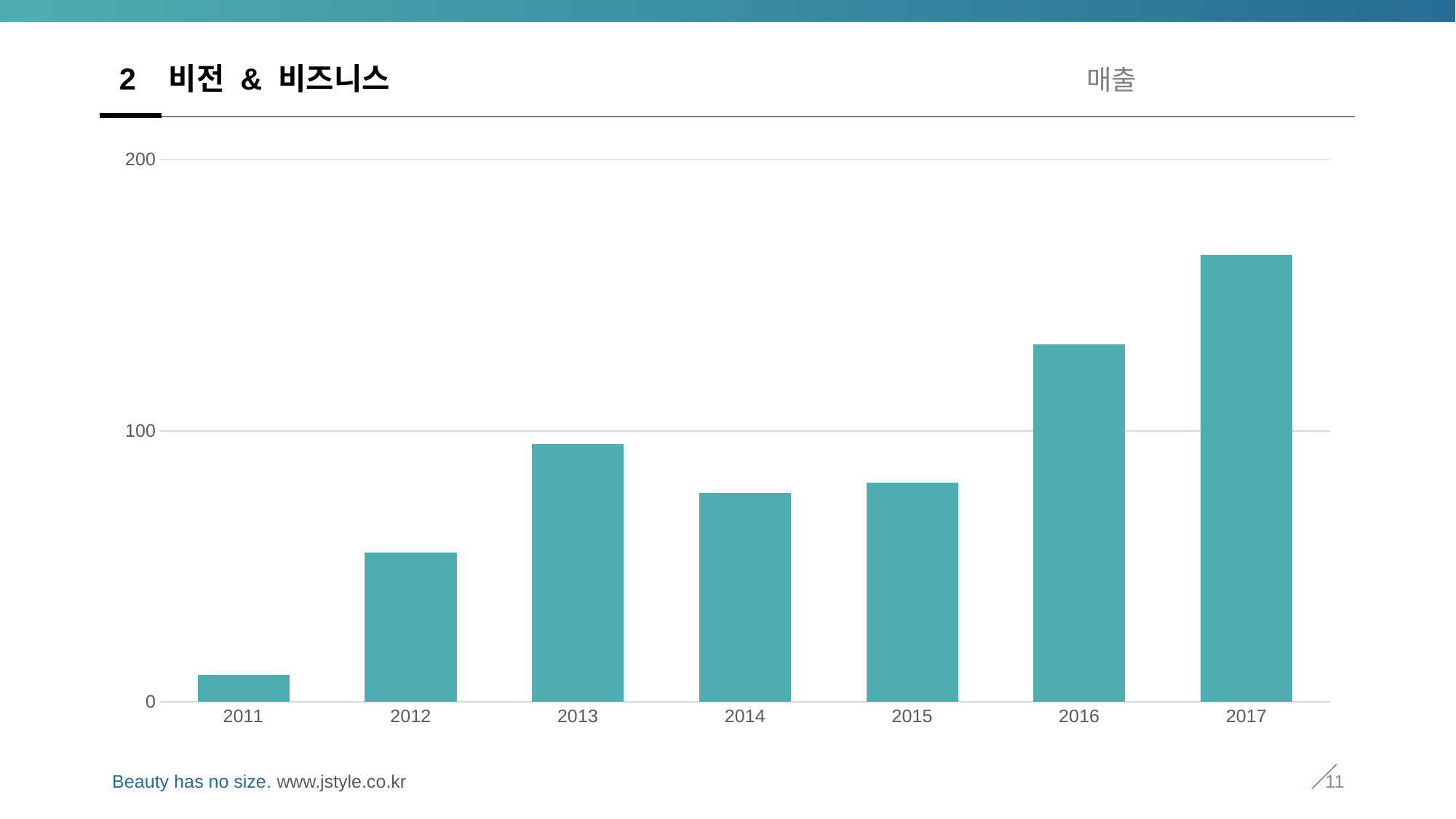

# 2   비전 & 비즈니스                                                                                           매출

### Chart

| Category | 매출 |
|---|---|
| 2011 | 10.0 |
| 2012 | 55.0 |
| 2013 | 95.0 |
| 2014 | 77.0 |
| 2015 | 81.0 |
| 2016 | 132.0 |
| 2017 | 165.0 |
11